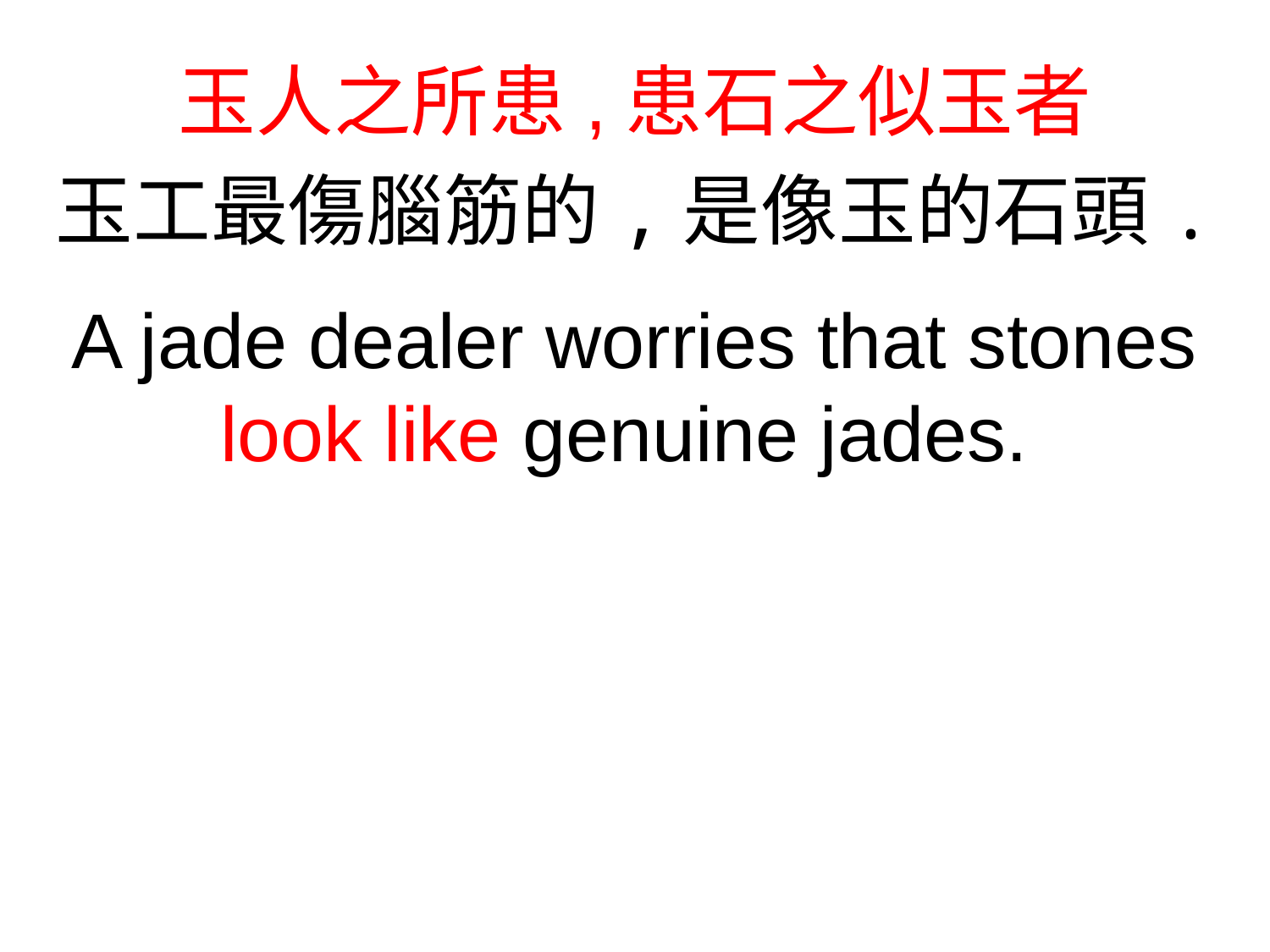

玉人之所患,患石之似玉者
玉工最傷腦筋的,是像玉的石頭.
A jade dealer worries that stones look like genuine jades.